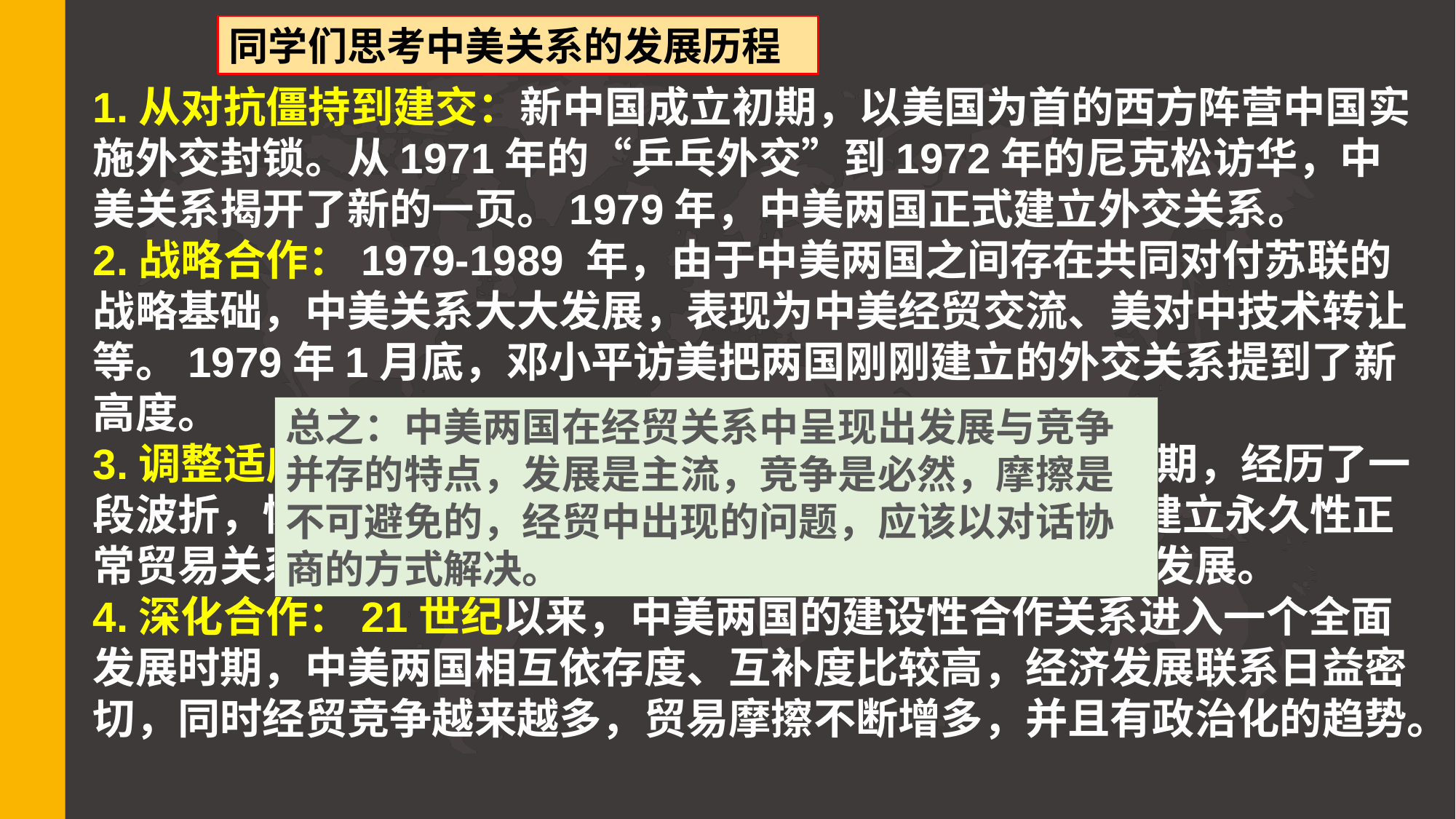

同学们思考中美关系的发展历程
1.从对抗僵持到建交：新中国成立初期，以美国为首的西方阵营中国实施外交封锁。从1971年的“乒乓外交”到1972年的尼克松访华，中美关系揭开了新的一页。1979年，中美两国正式建立外交关系。
2.战略合作：1979-1989 年，由于中美两国之间存在共同对付苏联的战略基础，中美关系大大发展，表现为中美经贸交流、美对中技术转让等。1979年1月底，邓小平访美把两国刚刚建立的外交关系提到了新高度。
3.调整适应：苏联解体，冷战结束后，中美关系进入动荡期，经历了一段波折，恢复中有所发展。2000年，美国通过了与中国建立永久性正常贸易关系的立法，这是中美关系当中最具实质性意义的发展。
4.深化合作：21世纪以来，中美两国的建设性合作关系进入一个全面发展时期，中美两国相互依存度、互补度比较高，经济发展联系日益密切，同时经贸竞争越来越多，贸易摩擦不断增多，并且有政治化的趋势。
总之：中美两国在经贸关系中呈现出发展与竞争并存的特点，发展是主流，竞争是必然，摩擦是不可避免的，经贸中出现的问题，应该以对话协商的方式解决。